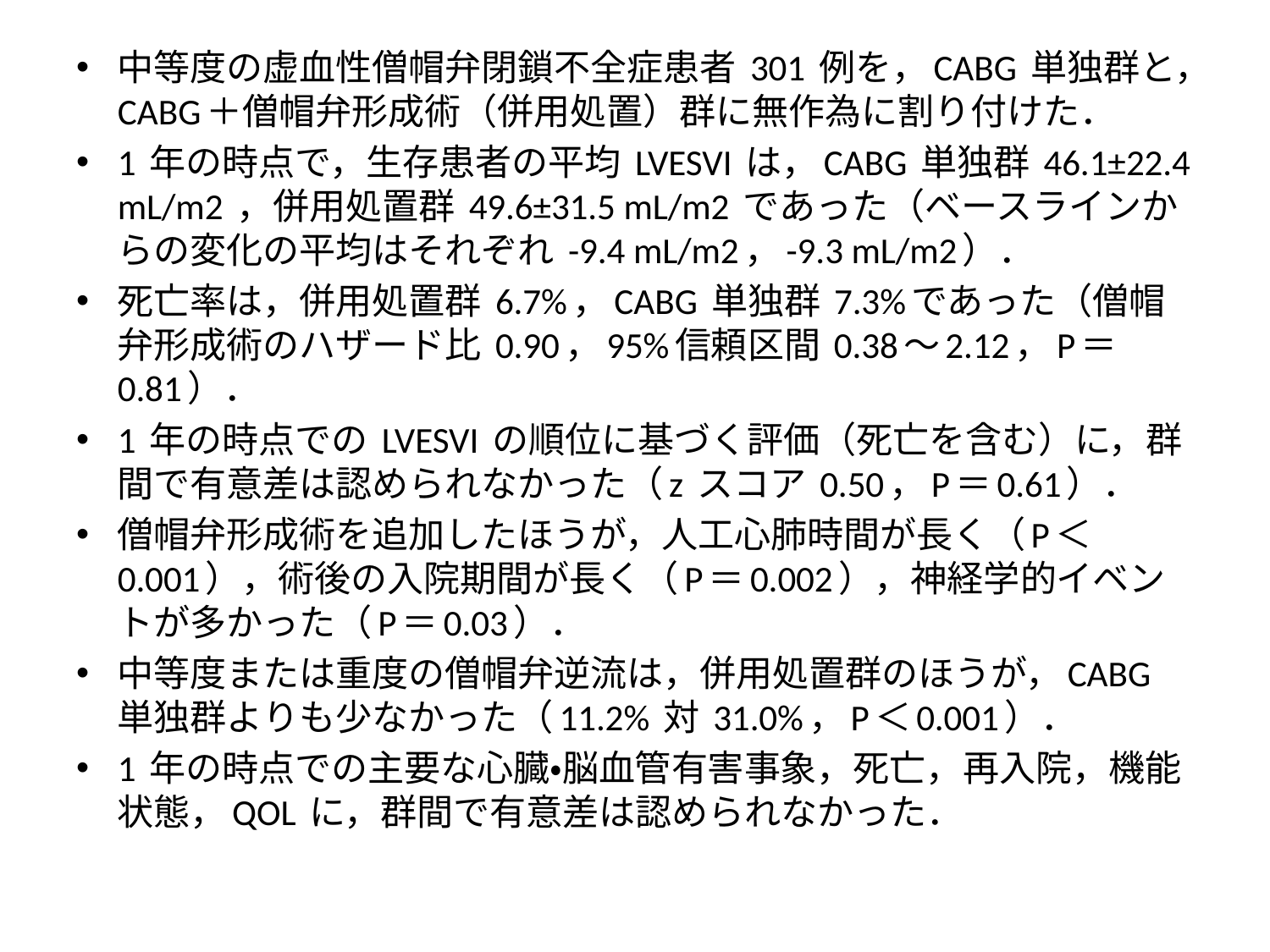

中等度の虚血性僧帽弁閉鎖不全症患者 301 例を，CABG 単独群と，CABG＋僧帽弁形成術（併用処置）群に無作為に割り付けた．
1 年の時点で，生存患者の平均 LVESVI は，CABG 単独群 46.1±22.4 mL/m2 ，併用処置群 49.6±31.5 mL/m2 であった（ベースラインからの変化の平均はそれぞれ -9.4 mL/m2，-9.3 mL/m2）．
死亡率は，併用処置群 6.7%，CABG 単独群 7.3%であった（僧帽弁形成術のハザード比 0.90，95%信頼区間 0.38～2.12，P＝0.81）．
1 年の時点での LVESVI の順位に基づく評価（死亡を含む）に，群間で有意差は認められなかった（z スコア 0.50，P＝0.61）．
僧帽弁形成術を追加したほうが，人工心肺時間が長く（P＜0.001），術後の入院期間が長く（P＝0.002），神経学的イベントが多かった（P＝0.03）．
中等度または重度の僧帽弁逆流は，併用処置群のほうが，CABG 単独群よりも少なかった（11.2% 対 31.0%，P＜0.001）．
1 年の時点での主要な心臓・脳血管有害事象，死亡，再入院，機能状態，QOL に，群間で有意差は認められなかった．